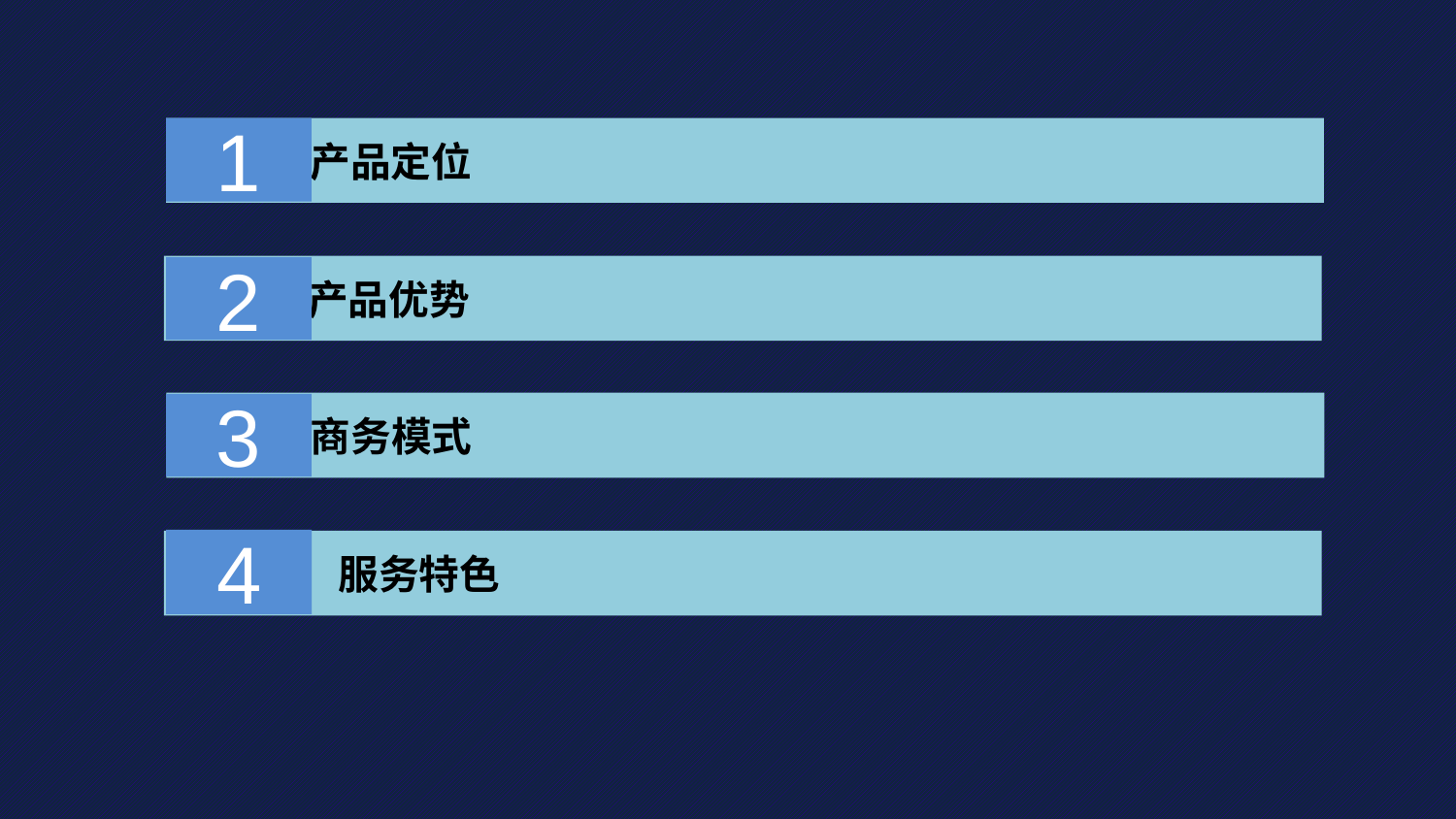

产品定位
1
             产品优势
2
             商务模式
3
4
    服务特色